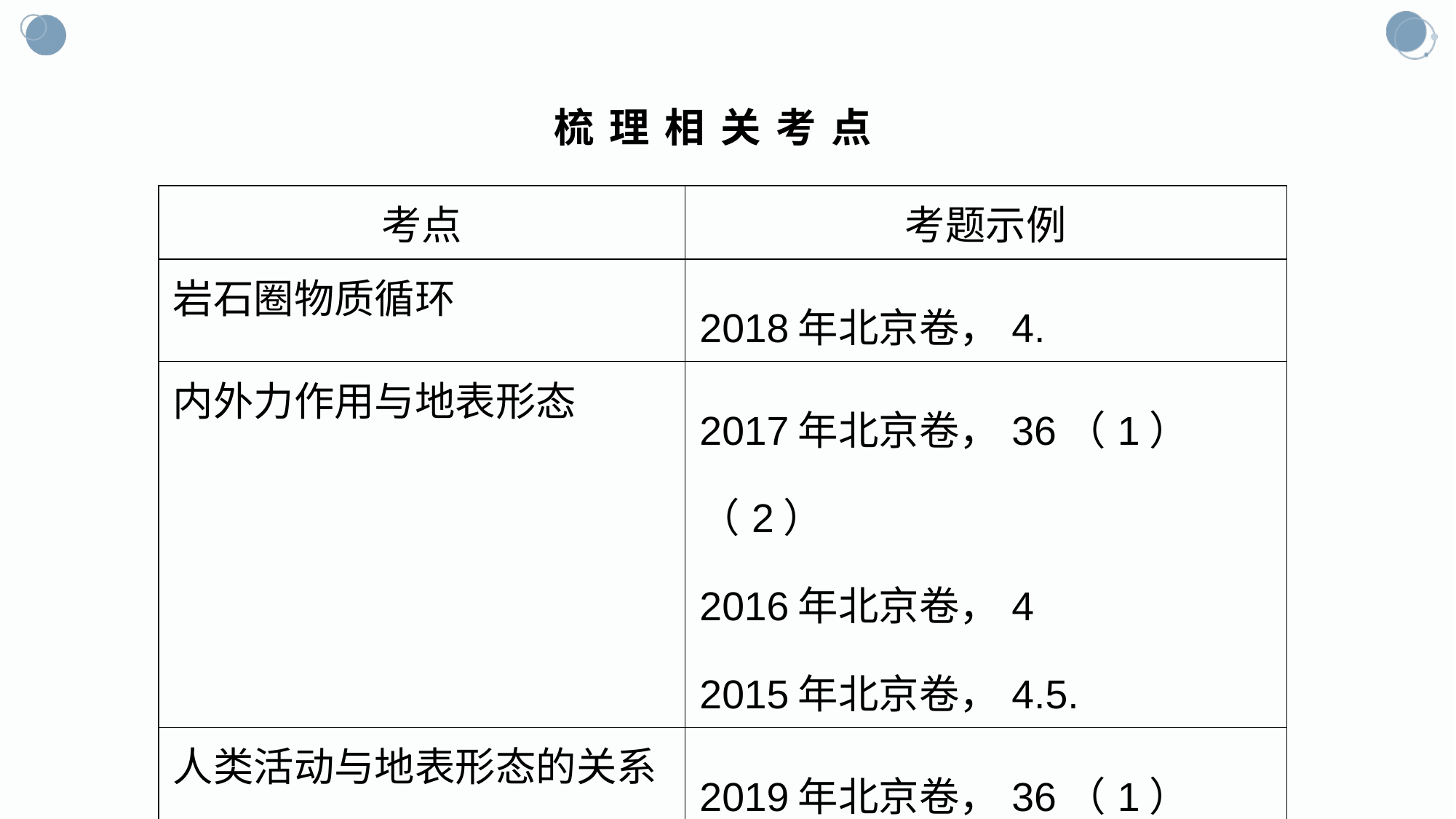

梳 理 相 关 考 点
| 考点 | 考题示例 |
| --- | --- |
| 岩石圈物质循环 | 2018年北京卷，4. |
| 内外力作用与地表形态 | 2017年北京卷，36（1）（2） 2016年北京卷，4 2015年北京卷，4.5. |
| 人类活动与地表形态的关系 | 2019年北京卷，36（1） |